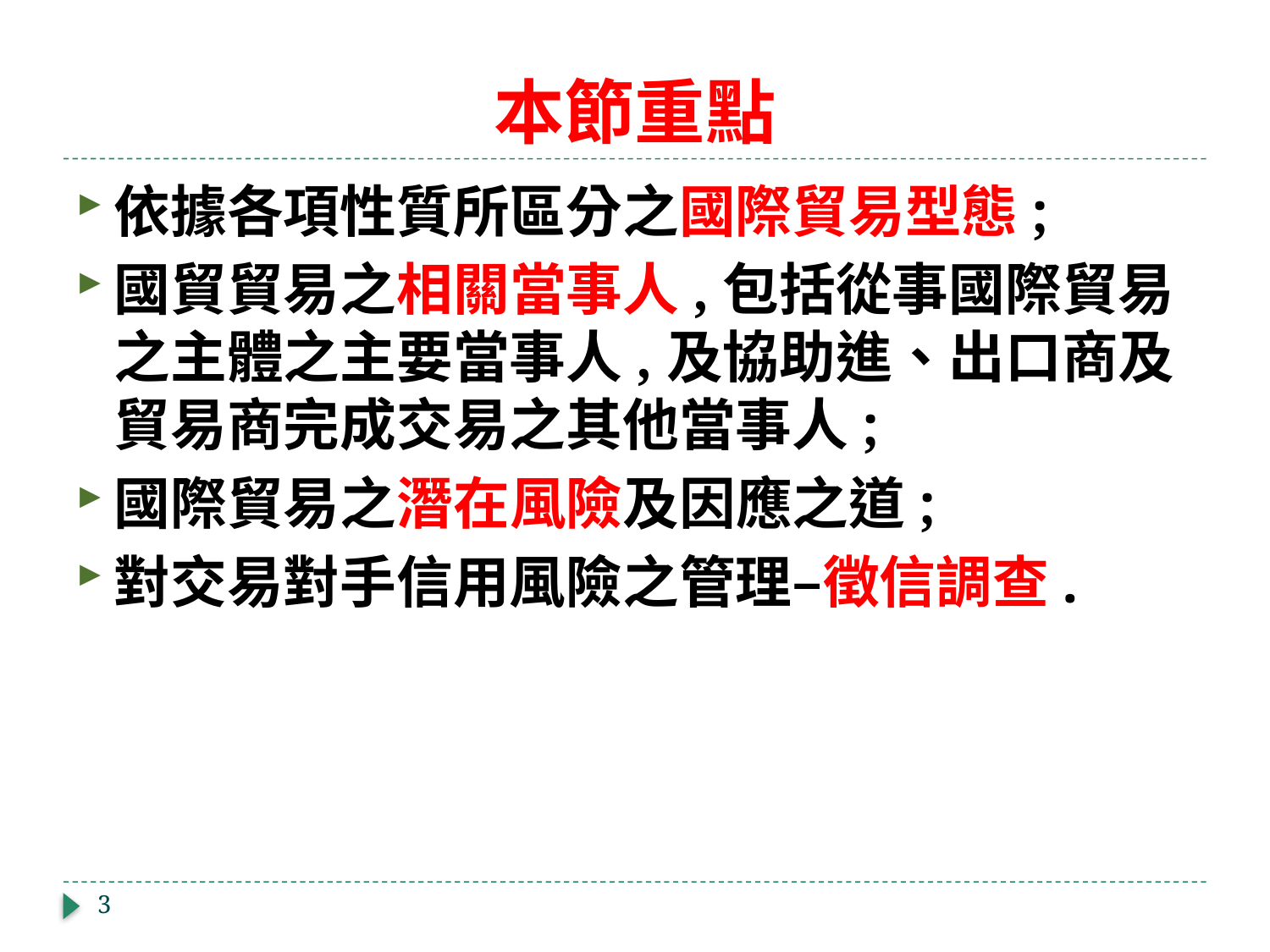

# 本節重點
依據各項性質所區分之國際貿易型態;
國貿貿易之相關當事人,包括從事國際貿易之主體之主要當事人,及協助進、出口商及貿易商完成交易之其他當事人;
國際貿易之潛在風險及因應之道;
對交易對手信用風險之管理–徵信調查.
3